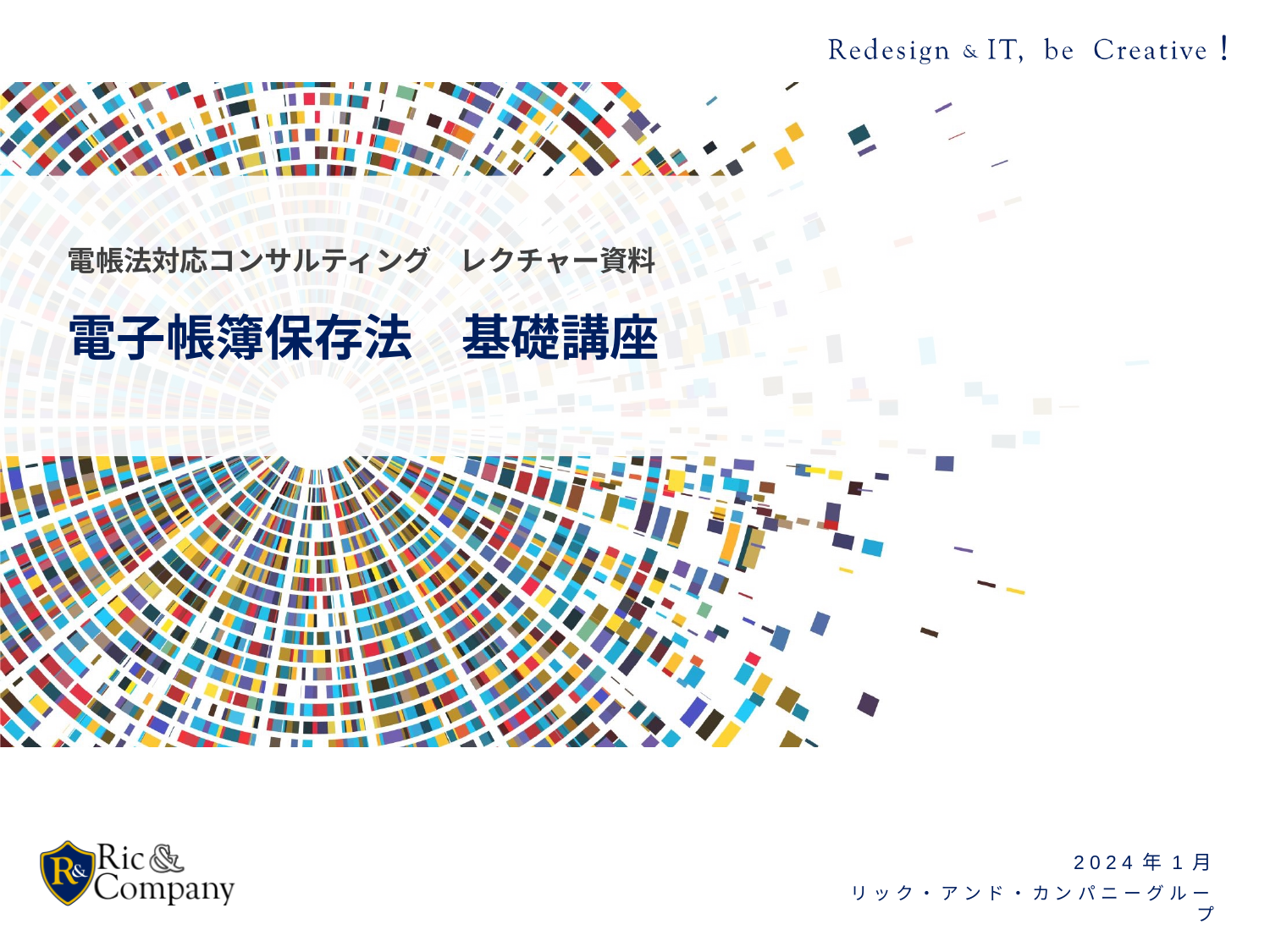

電帳法対応コンサルティング　レクチャー資料
電子帳簿保存法　基礎講座
2024年1月